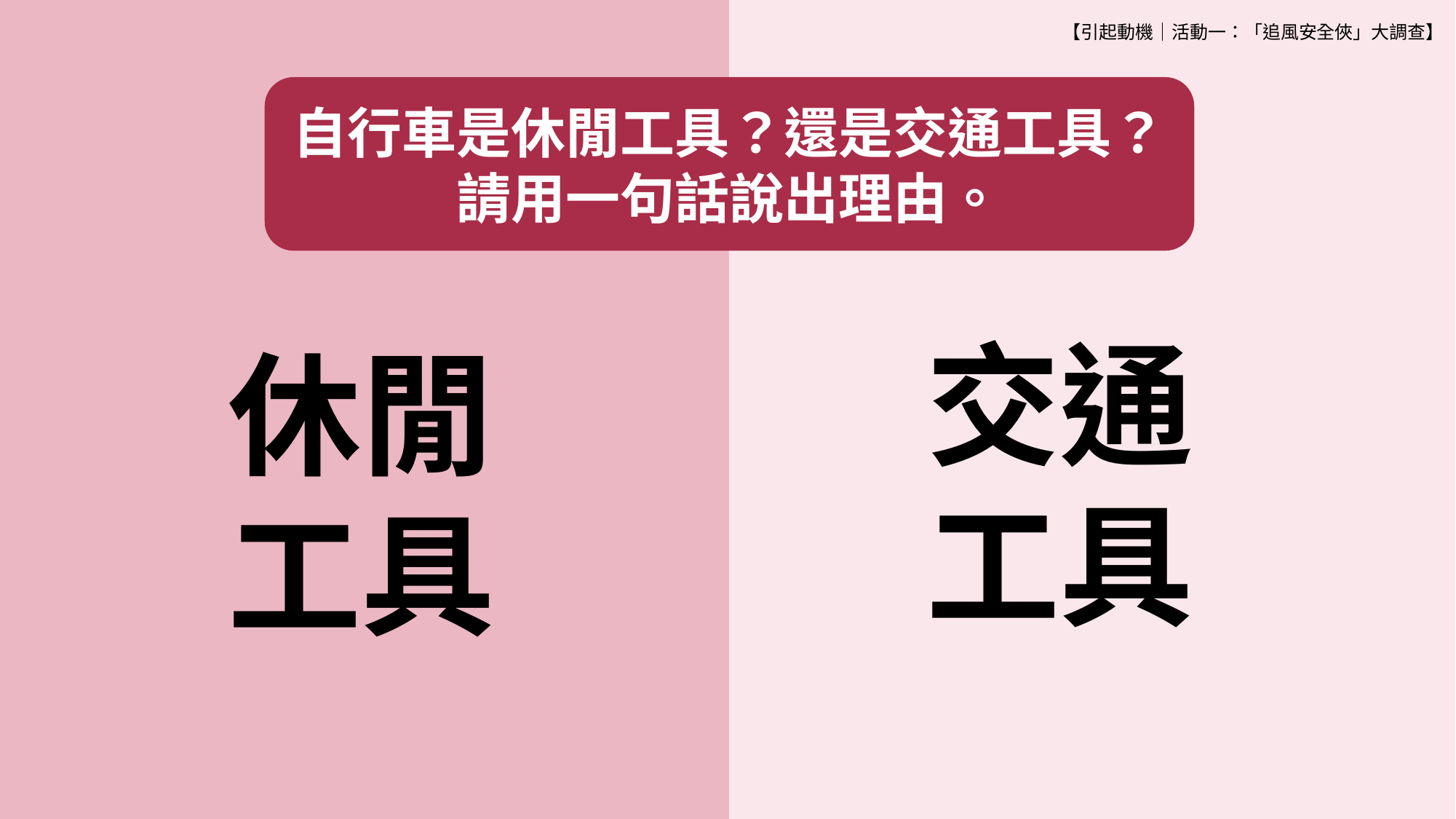

【引起動機│活動一：「追風安全俠」大調查】
自行車是休閒工具？還是交通工具？
請用一句話說出理由。
交通
工具
休閒
工具